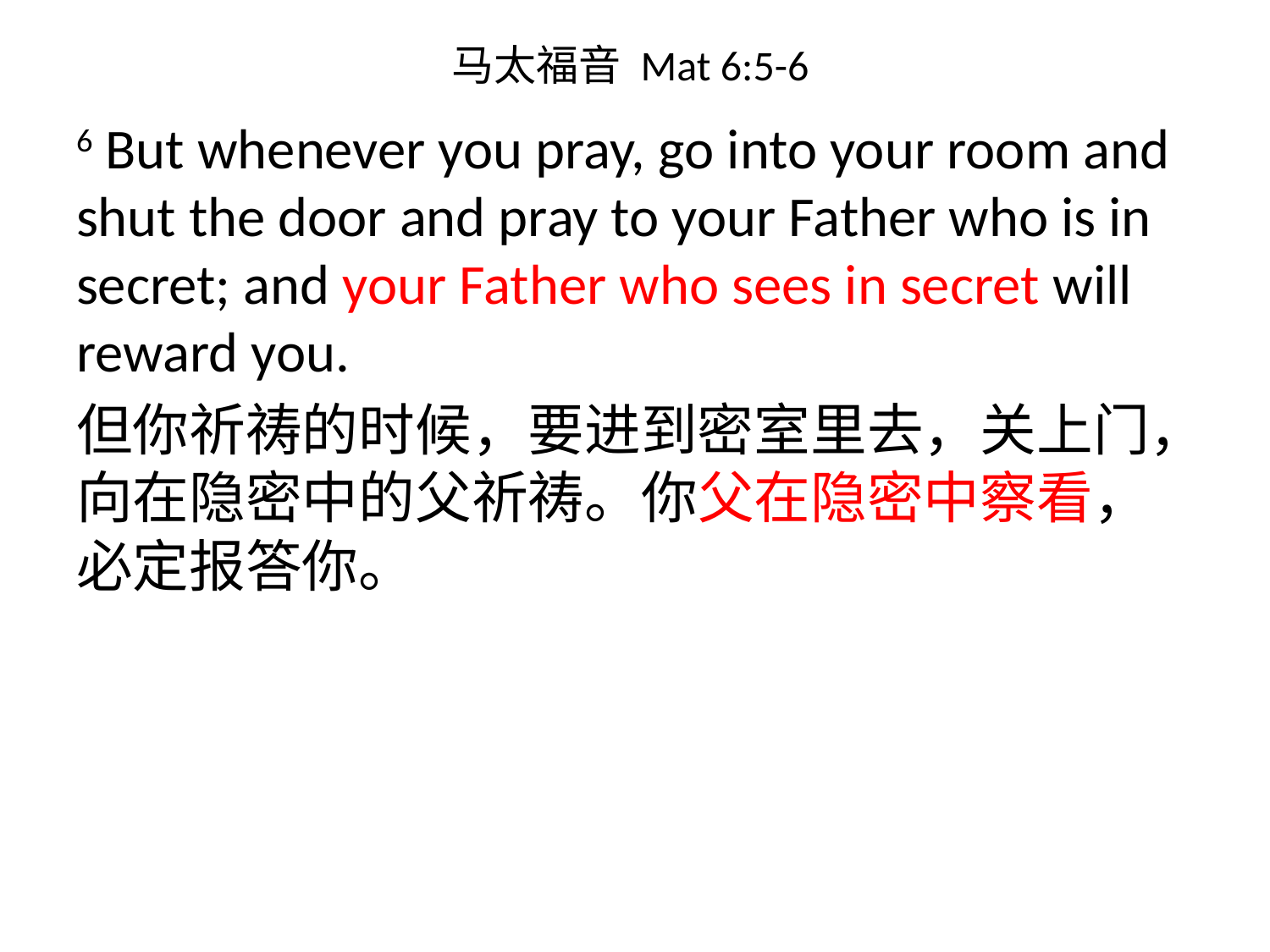

# 马太福音 Mat 6:5-6
6 But whenever you pray, go into your room and shut the door and pray to your Father who is in secret; and your Father who sees in secret will reward you.
但你祈祷的时候，要进到密室里去，关上门，向在隐密中的父祈祷。你父在隐密中察看，必定报答你。